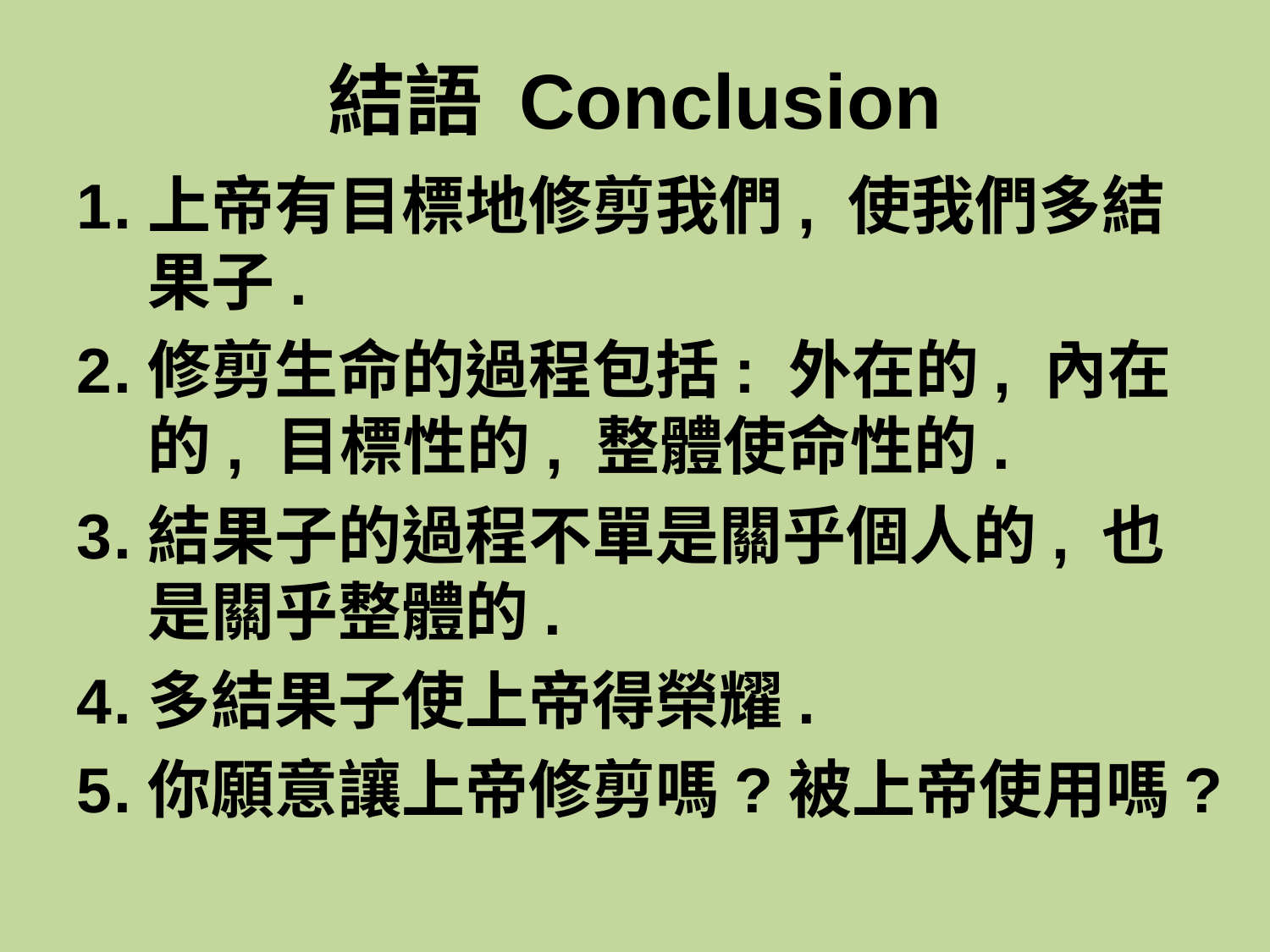

# 結語 Conclusion
上帝有目標地修剪我們, 使我們多結果子.
修剪生命的過程包括: 外在的, 內在的, 目標性的, 整體使命性的.
結果子的過程不單是關乎個人的, 也是關乎整體的.
多結果子使上帝得榮耀.
你願意讓上帝修剪嗎?被上帝使用嗎?